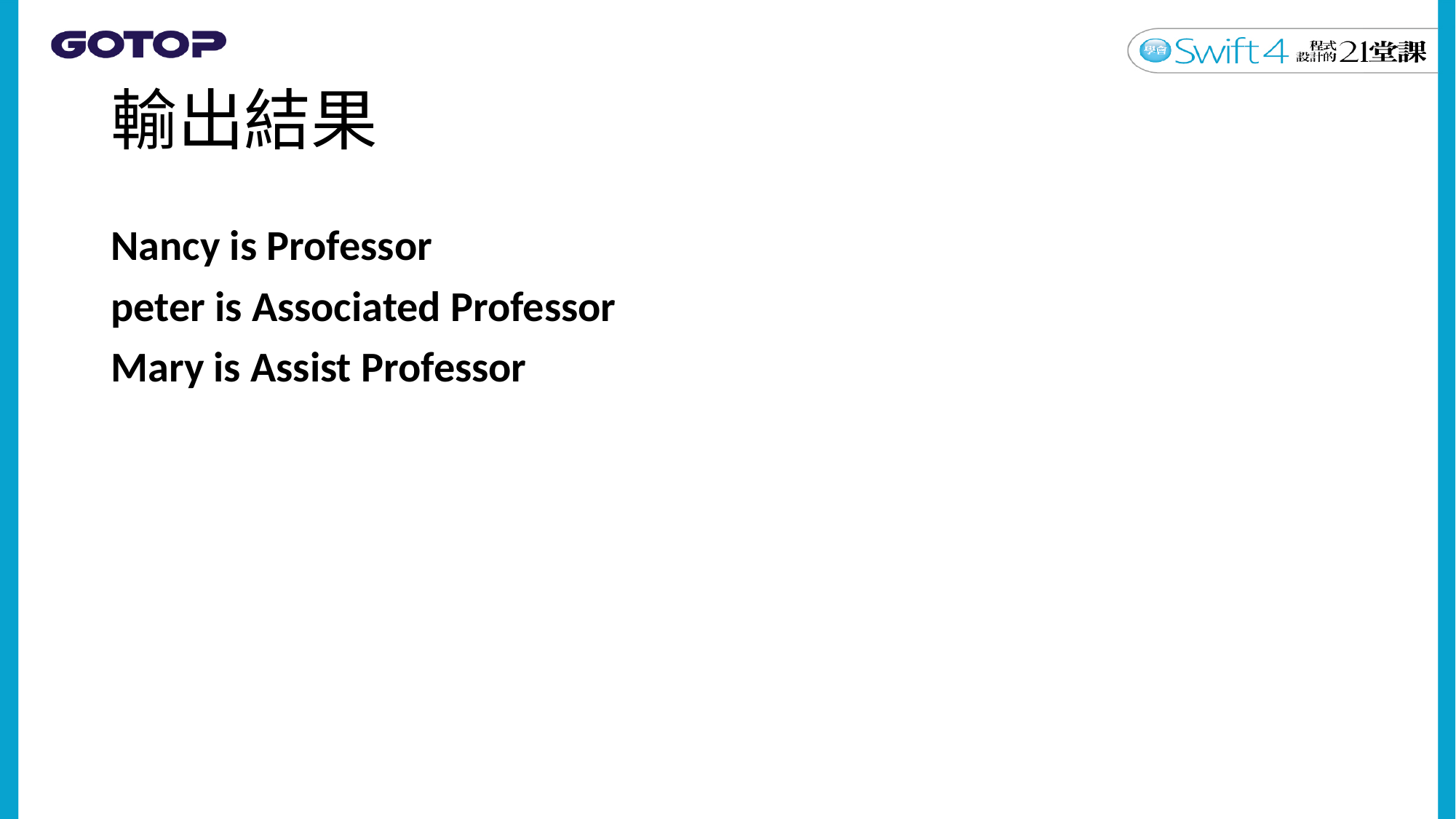

# 輸出結果
Nancy is Professor
peter is Associated Professor
Mary is Assist Professor